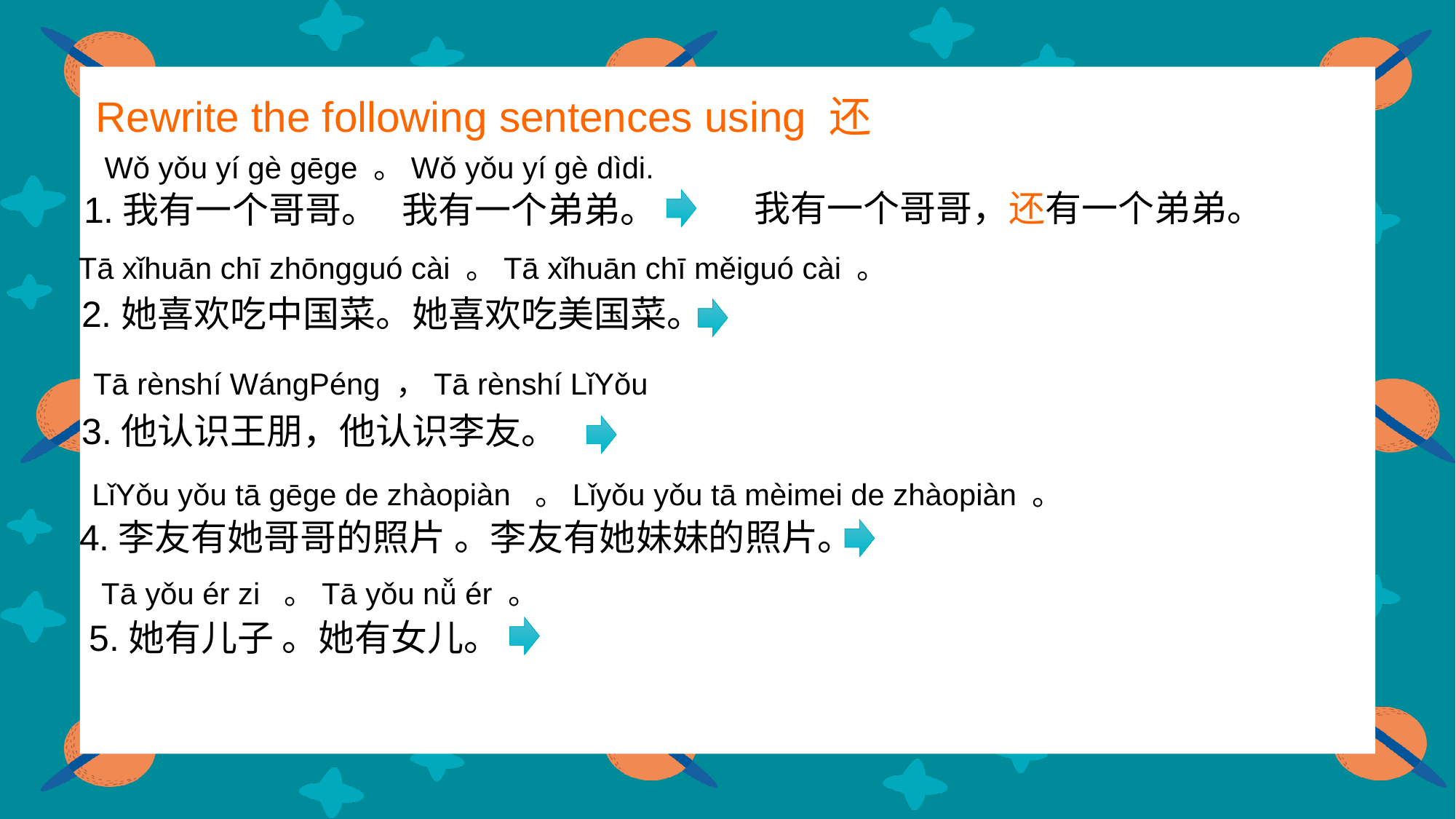

Rewrite the following sentences using 还
Wǒ yǒu yí gè gēge 。Wǒ yǒu yí gè dìdi.
我有一个哥哥，还有一个弟弟。
1.我有一个哥哥。   我有一个弟弟。

Tā xǐhuān chī zhōngguó cài 。Tā xǐhuān chī měiguó cài 。
2.她喜欢吃中国菜。她喜欢吃美国菜。

Tā rènshí WángPéng ，Tā rènshí LǐYǒu
3.他认识王朋，他认识李友。

LǐYǒu yǒu tā gēge de zhàopiàn  。Lǐyǒu yǒu tā mèimei de zhàopiàn 。
4.李友有她哥哥的照片 。李友有她妹妹的照片。

Tā yǒu ér zi  。Tā yǒu nǚ ér 。
5.她有儿子 。她有女儿。